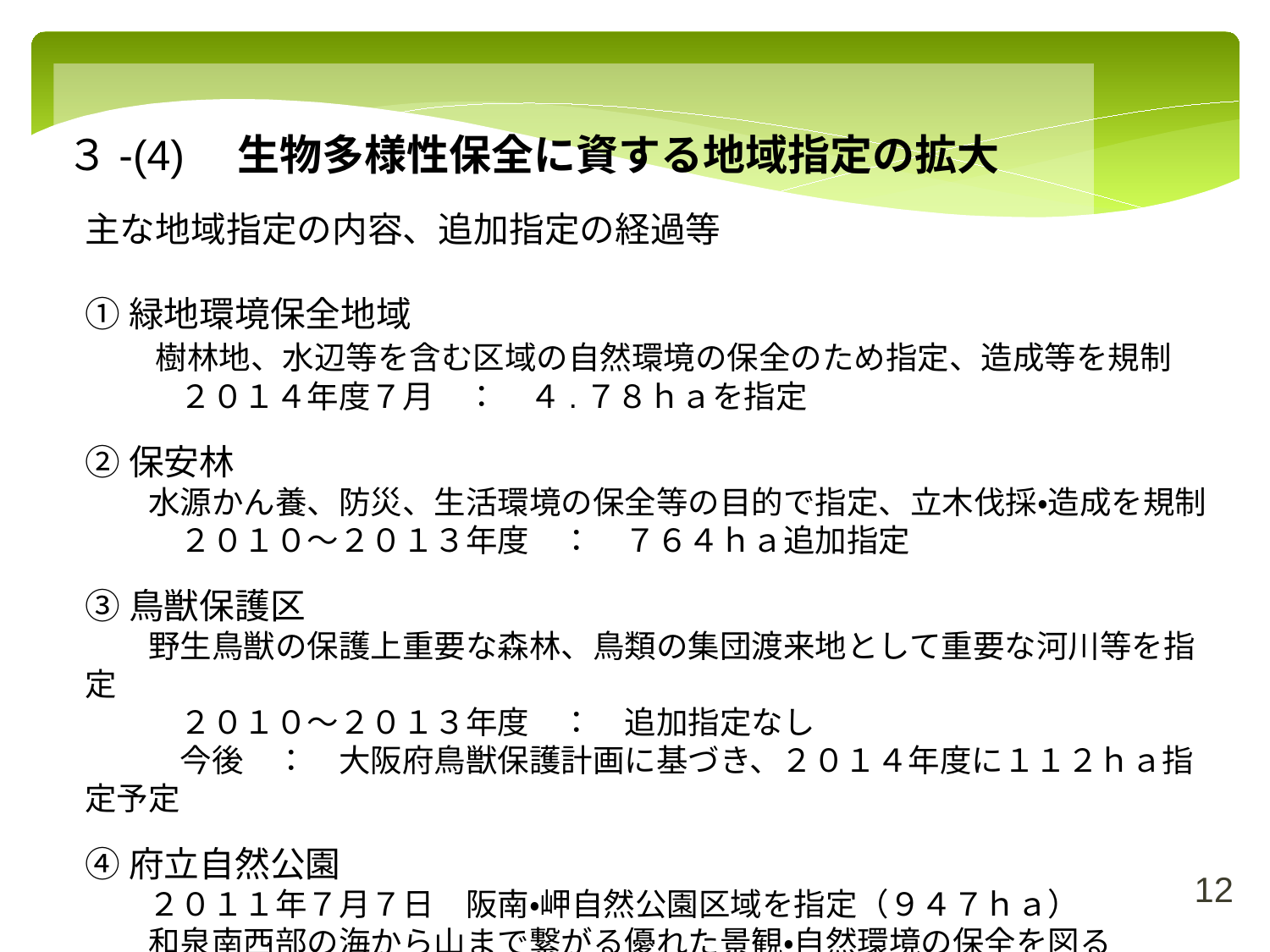

３-(4)　生物多様性保全に資する地域指定の拡大
主な地域指定の内容、追加指定の経過等

①緑地環境保全地域
　　樹林地、水辺等を含む区域の自然環境の保全のため指定、造成等を規制
　　　２０１４年度７月　：　４.７８ｈａを指定

②保安林
　　水源かん養、防災、生活環境の保全等の目的で指定、立木伐採・造成を規制
　　　２０１０～２０１３年度　：　７６４ｈａ追加指定

③鳥獣保護区
　　野生鳥獣の保護上重要な森林、鳥類の集団渡来地として重要な河川等を指定
　　　２０１０～２０１３年度　：　追加指定なし
　　　今後　：　大阪府鳥獣保護計画に基づき、２０１４年度に１１２ｈａ指定予定

④府立自然公園
　　２０１１年７月７日　阪南・岬自然公園区域を指定（９４７ｈａ）
　　和泉南西部の海から山まで繋がる優れた景観・自然環境の保全を図る
　　近畿自然歩道の整備を実施（２０１１年度～)

12